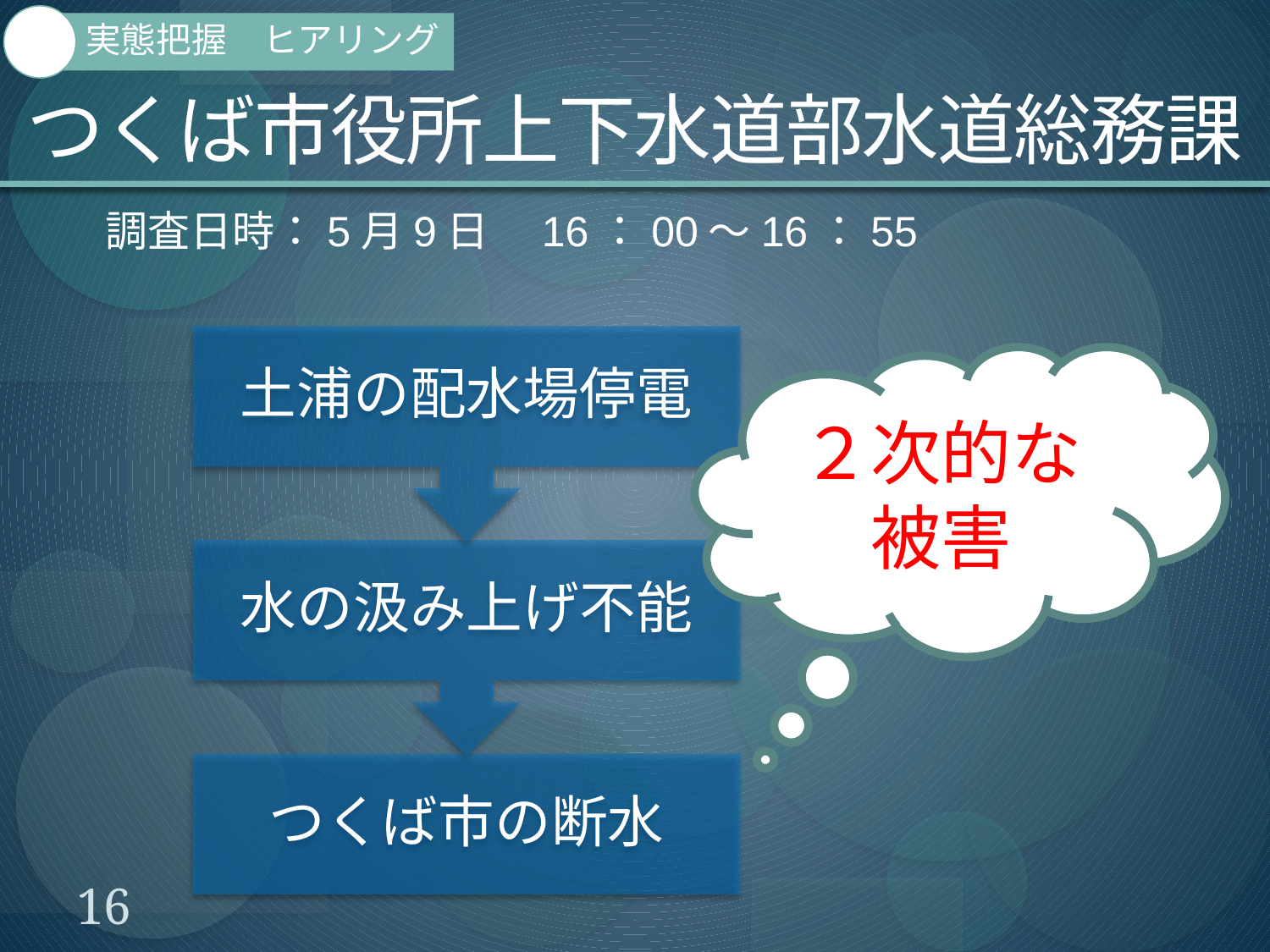

実態把握　ヒアリング
# つくば市役所上下水道部水道総務課
　調査日時：5月9日　16：00～16：55
つくば市の断水
水の汲み上げ不能
土浦の配水場停電
２次的な被害
16